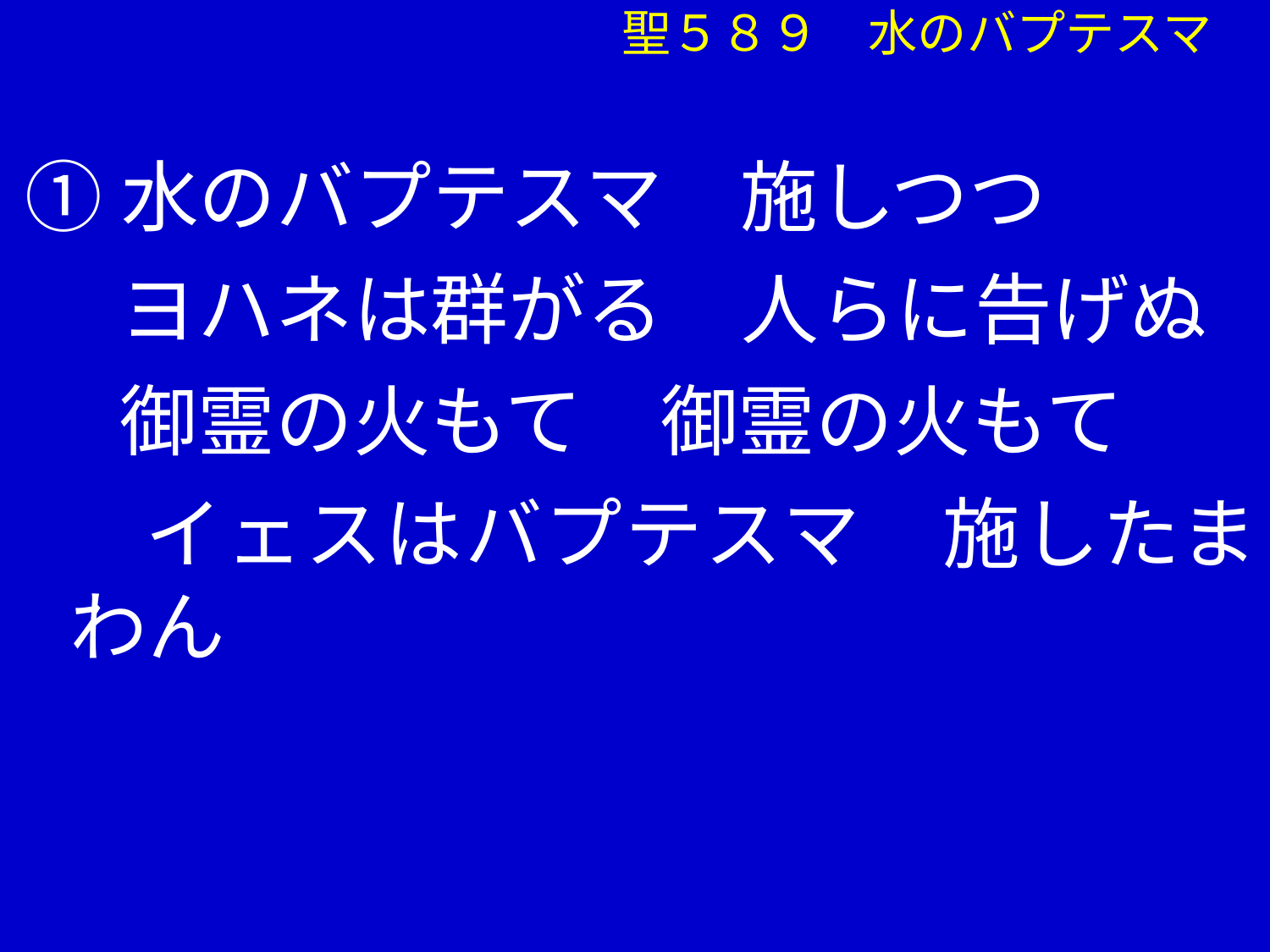

聖５８９　水のバプテスマ
①水のバプテスマ　施しつつ
　 ヨハネは群がる　人らに告げぬ
　 御霊の火もて　御霊の火もて
 　イェスはバプテスマ　施したまわん